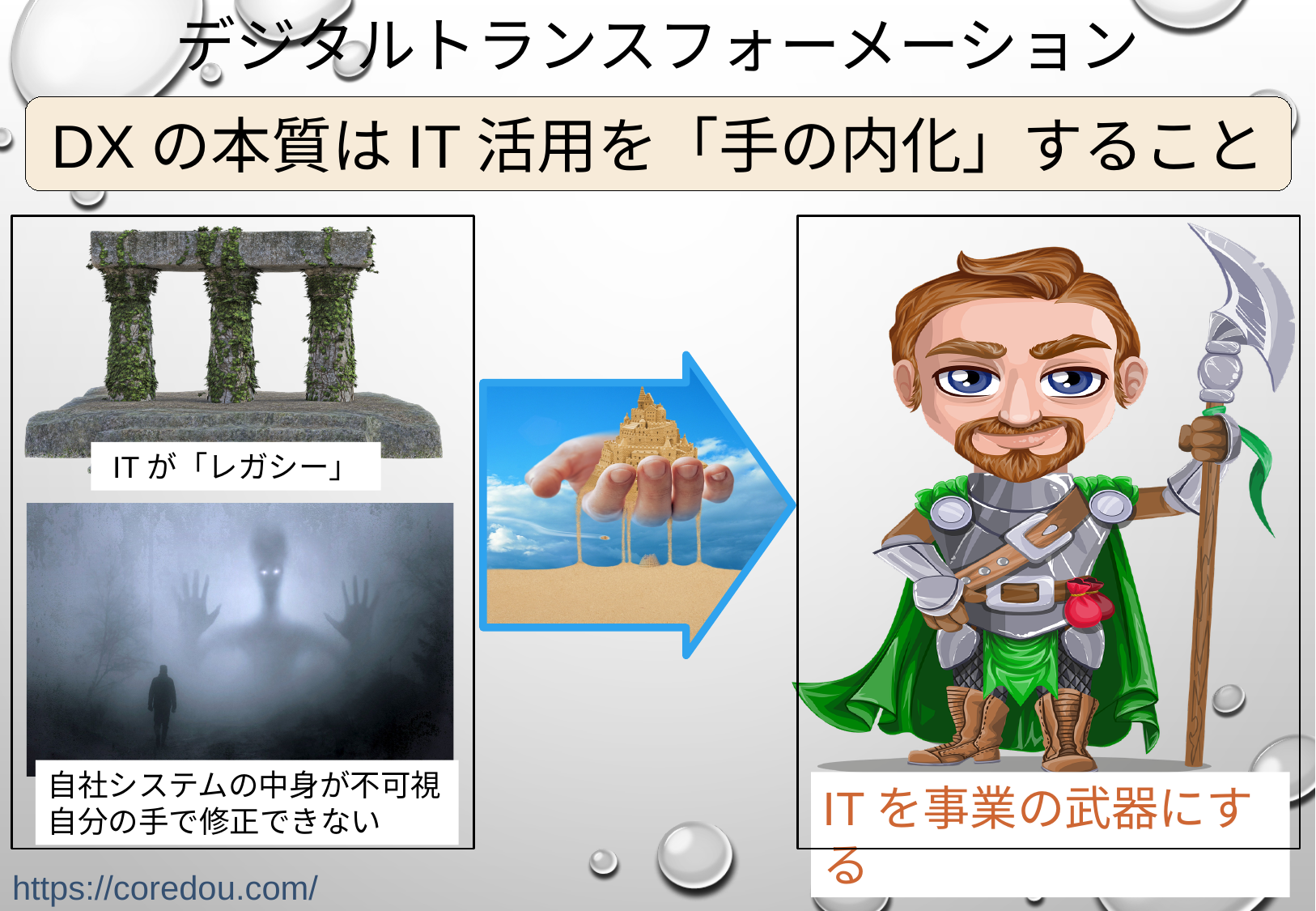

# デジタルトランスフォーメーション
DXの本質はIT活用を「手の内化」すること

ITが「レガシー」

自社システムの中身が不可視
自分の手で修正できない
ITを事業の武器にする
https://coredou.com/